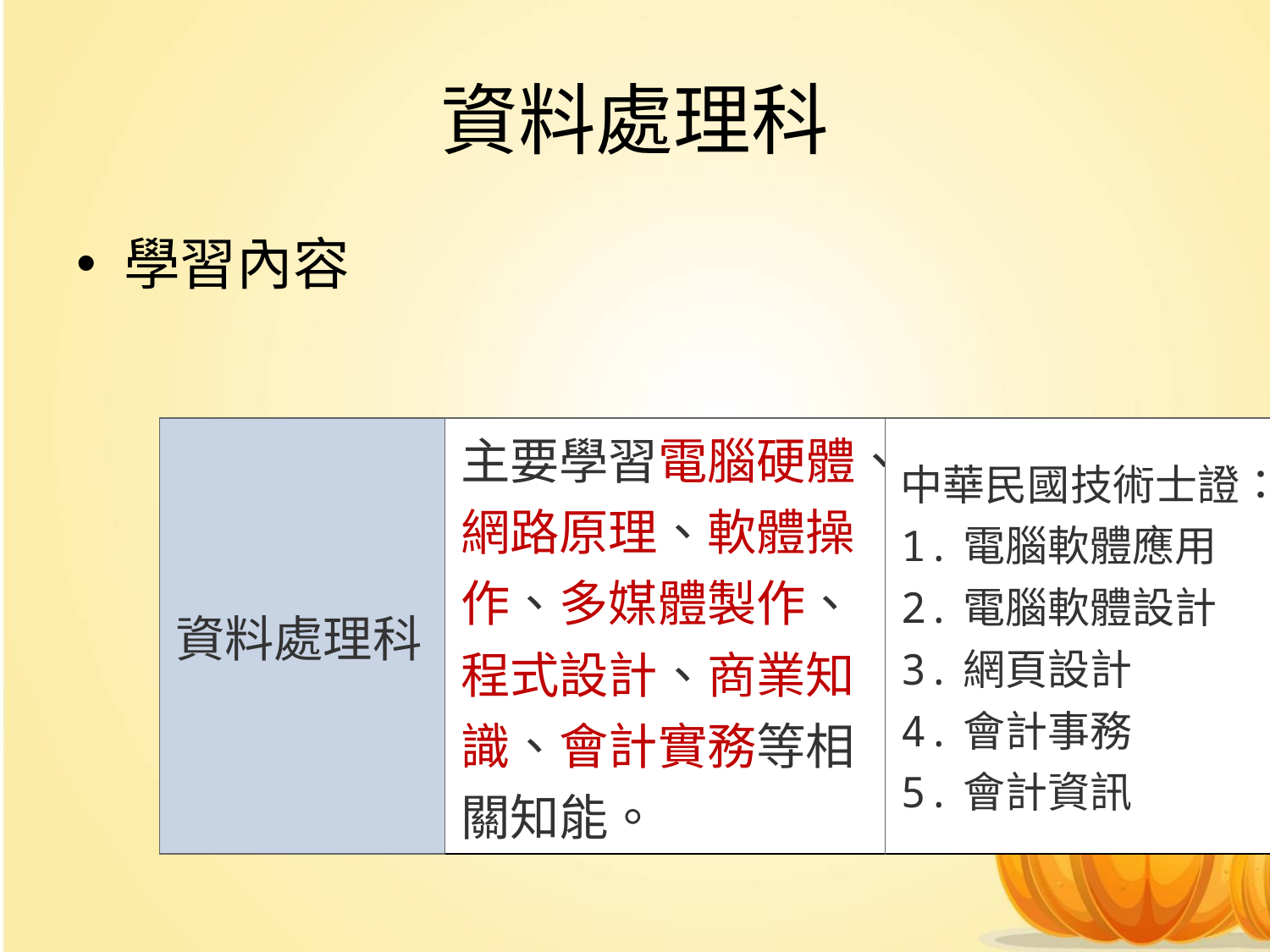

# 資料處理科
學習內容

| 資料處理科 | 主要學習電腦硬體、網路原理、軟體操作、多媒體製作、程式設計、商業知識、會計實務等相關知能。 | 中華民國技術士證： 1.電腦軟體應用 2.電腦軟體設計 3.網頁設計 4.會計事務 5.會計資訊 |
| --- | --- | --- |